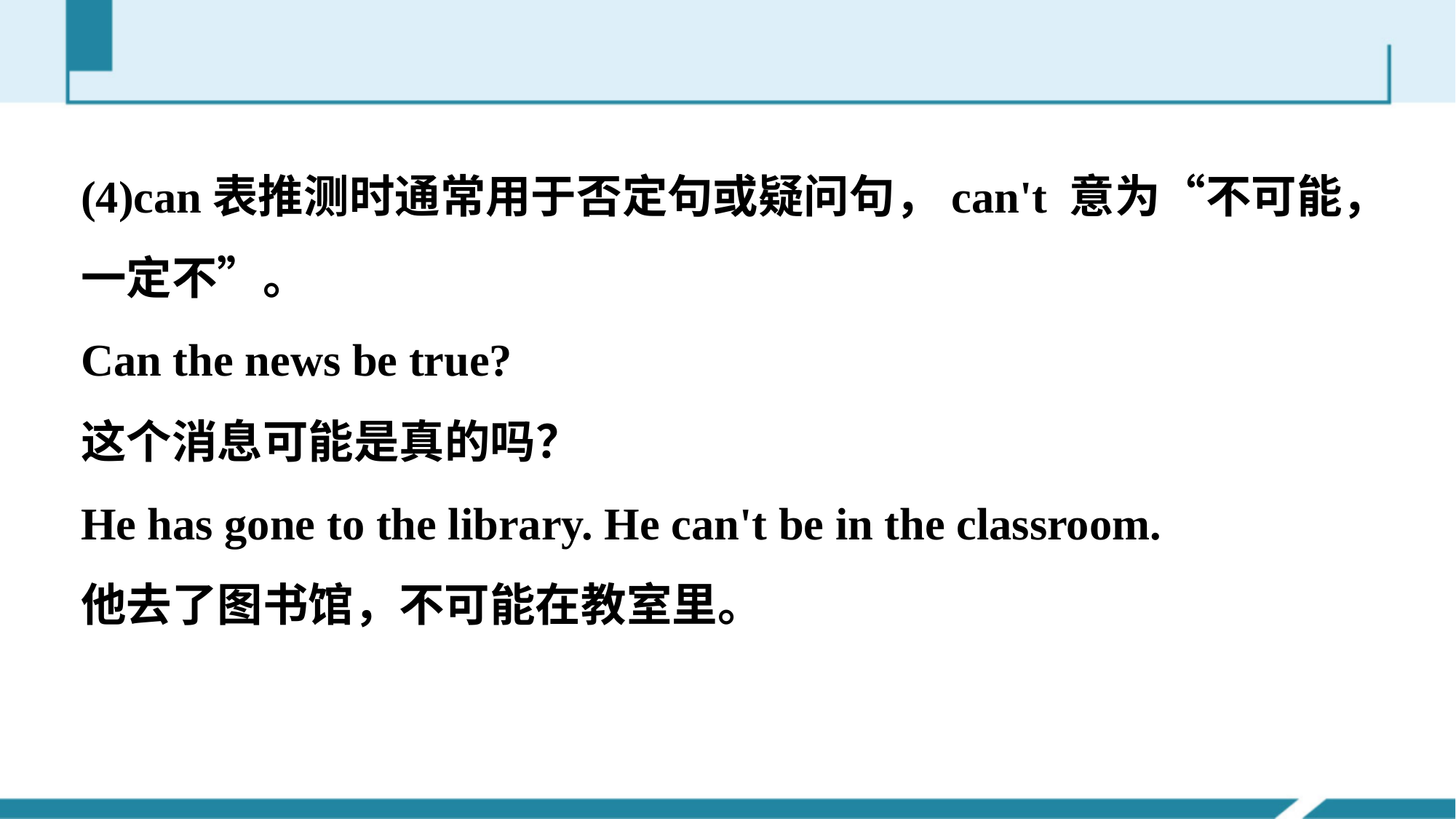

(4)can表推测时通常用于否定句或疑问句，can't 意为“不可能，一定不”。
Can the news be true?
这个消息可能是真的吗？
He has gone to the library. He can't be in the classroom.
他去了图书馆，不可能在教室里。